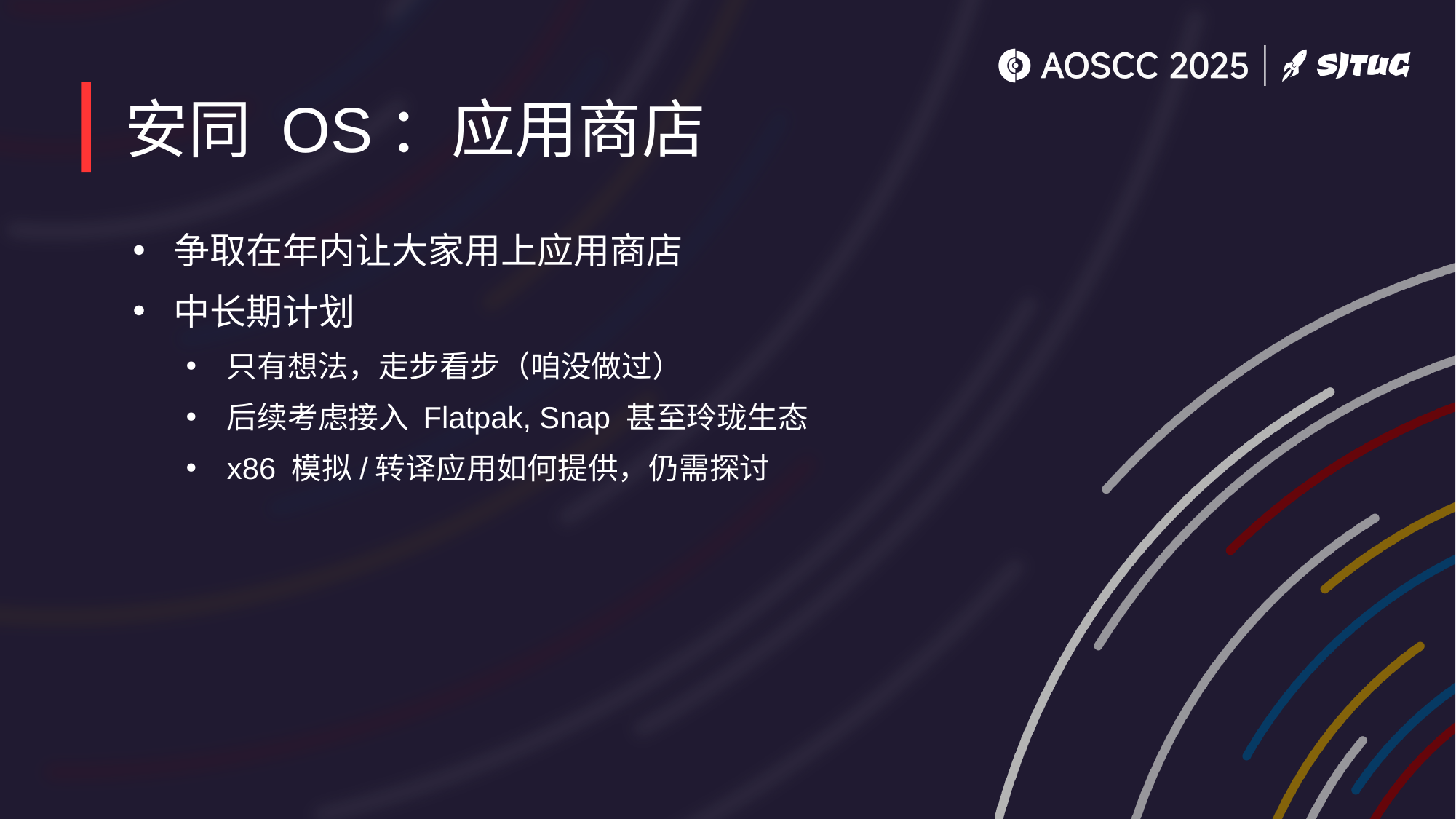

# 安同 OS：应用商店
争取在年内让大家用上应用商店
中长期计划
只有想法，走步看步（咱没做过）
后续考虑接入 Flatpak, Snap 甚至玲珑生态
x86 模拟/转译应用如何提供，仍需探讨